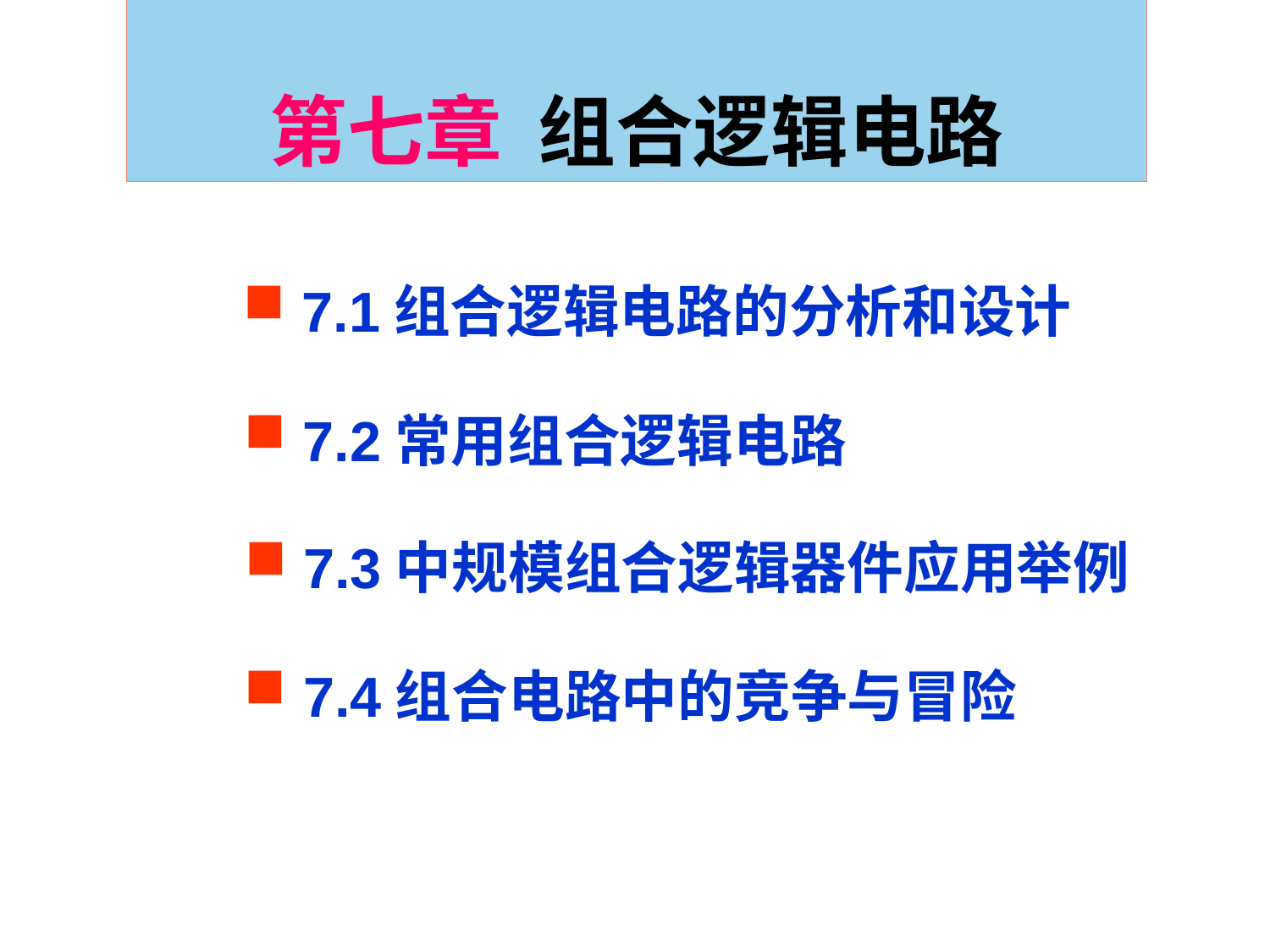

第七章  组合逻辑电路
 7.1组合逻辑电路的分析和设计
 7.2常用组合逻辑电路
 7.3中规模组合逻辑器件应用举例
 7.4组合电路中的竞争与冒险